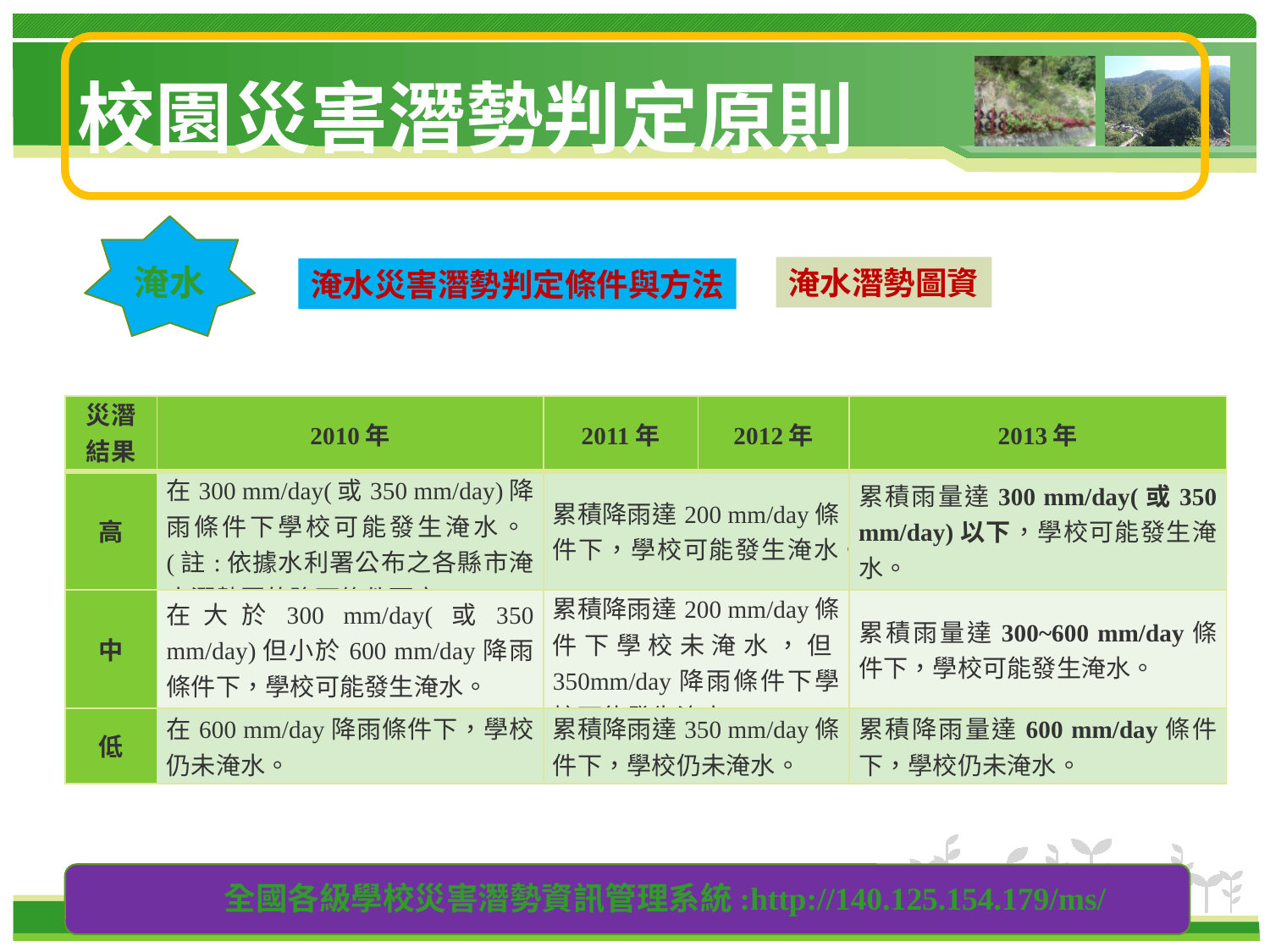

# 校園災害潛勢判定原則

淹水
淹水潛勢圖資
淹水災害潛勢判定條件與方法
| 災潛 結果 | 2010年 | 2011年 | 2012年 | 2013年 |
| --- | --- | --- | --- | --- |
| 高 | 在300 mm/day(或350 mm/day)降雨條件下學校可能發生淹水。(註:依據水利署公布之各縣市淹水潛勢圖的降雨條件而定)。 | 累積降雨達200 mm/day條件下，學校可能發生淹水。 |  | 累積雨量達300 mm/day(或350 mm/day)以下，學校可能發生淹水。 |
| 中 | 在大於300 mm/day(或350 mm/day)但小於600 mm/day降雨條件下，學校可能發生淹水。 | 累積降雨達200 mm/day條件下學校未淹水，但350mm/day降雨條件下學校可能發生淹水。 |  | 累積雨量達300~600 mm/day條件下，學校可能發生淹水。 |
| 低 | 在600 mm/day降雨條件下，學校仍未淹水。 | 累積降雨達350 mm/day條件下，學校仍未淹水。 |  | 累積降雨量達600 mm/day條件下，學校仍未淹水。 |

全國各級學校災害潛勢資訊管理系統:http://140.125.154.179/ms/